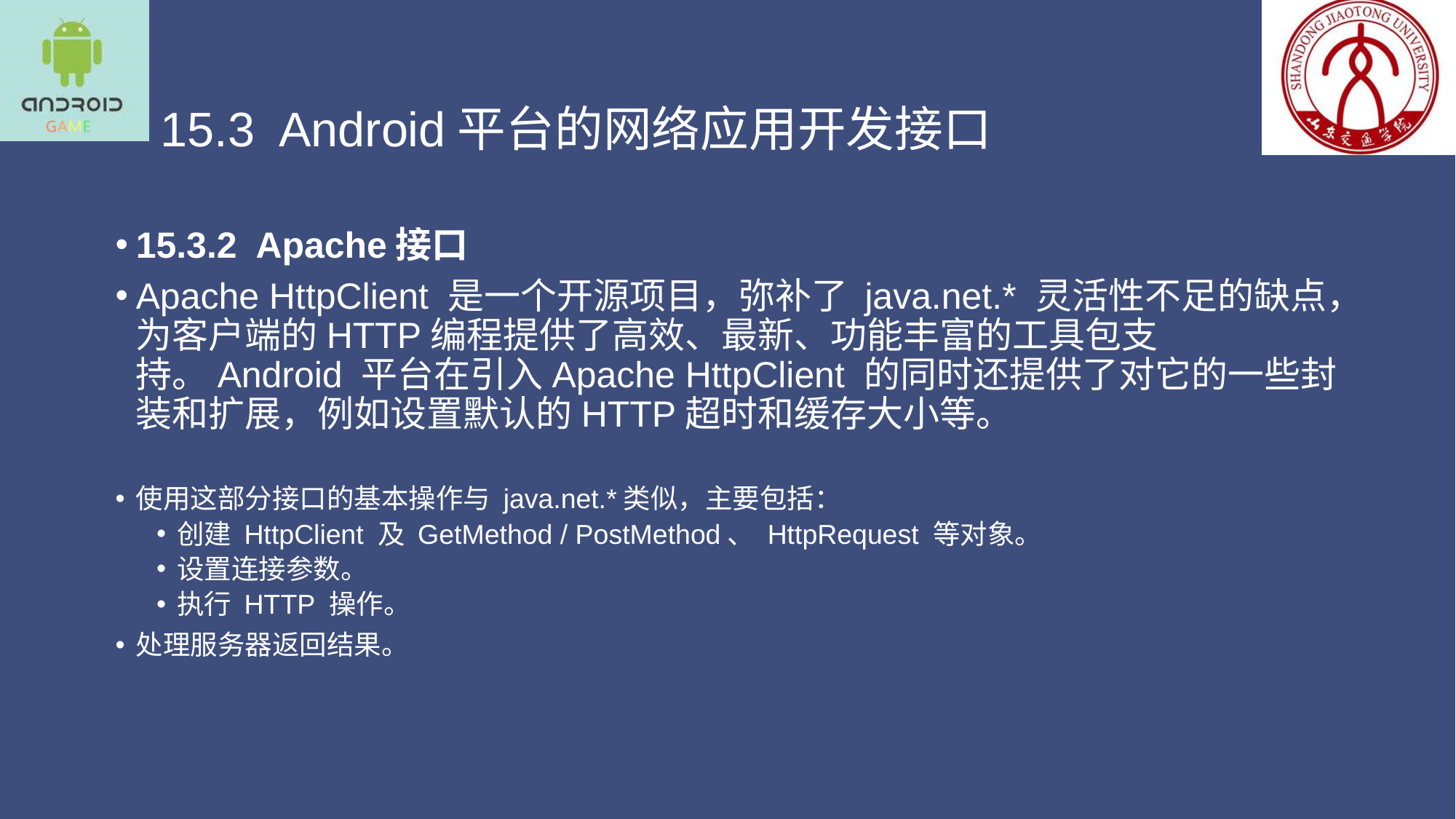

# 15.3  Android平台的网络应用开发接口
15.3.2  Apache接口
Apache HttpClient 是一个开源项目，弥补了 java.net.* 灵活性不足的缺点，为客户端的HTTP编程提供了高效、最新、功能丰富的工具包支持。Android 平台在引入Apache HttpClient 的同时还提供了对它的一些封装和扩展，例如设置默认的HTTP超时和缓存大小等。
使用这部分接口的基本操作与 java.net.*类似，主要包括：
创建 HttpClient 及 GetMethod / PostMethod、 HttpRequest 等对象。
设置连接参数。
执行 HTTP 操作。
处理服务器返回结果。